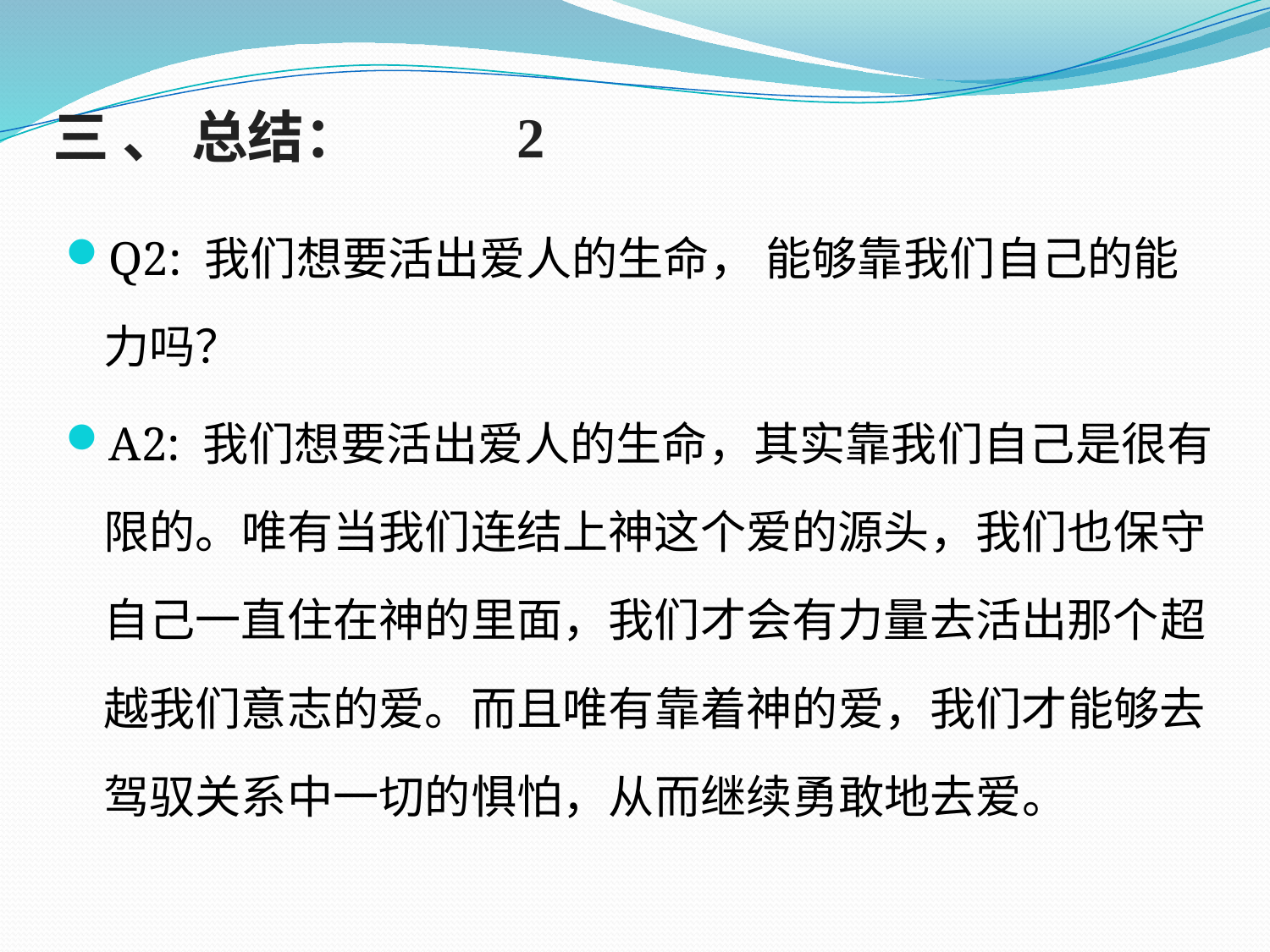

# 三 、 总结：           2
Q2: 我们想要活出爱人的生命， 能够靠我们自己的能力吗？
A2: 我们想要活出爱人的生命，其实靠我们自己是很有限的。唯有当我们连结上神这个爱的源头，我们也保守自己一直住在神的里面，我们才会有力量去活出那个超越我们意志的爱。而且唯有靠着神的爱，我们才能够去驾驭关系中一切的惧怕，从而继续勇敢地去爱。